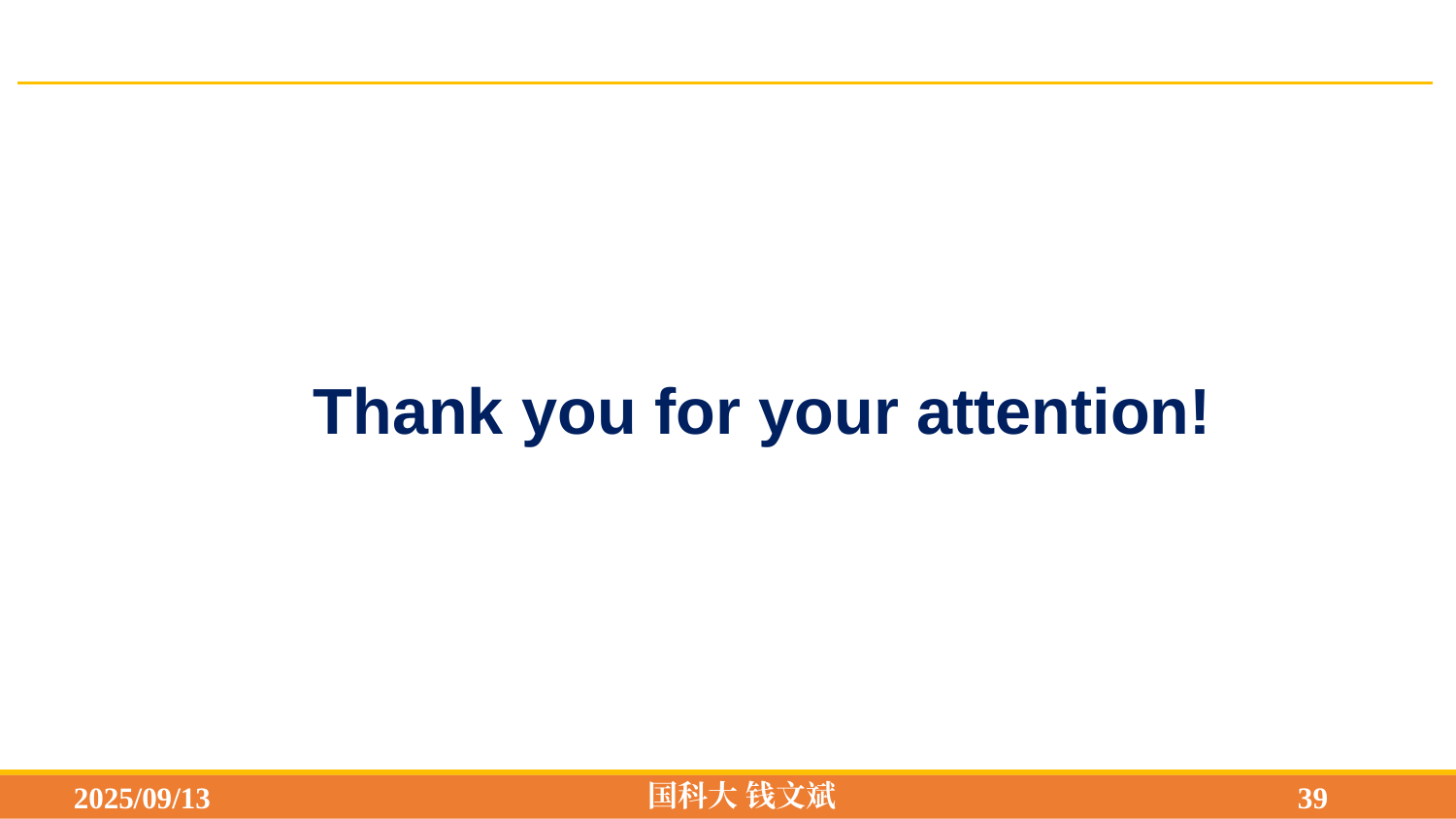

Thank you for your attention!
国科大 钱文斌
2025/09/13
39